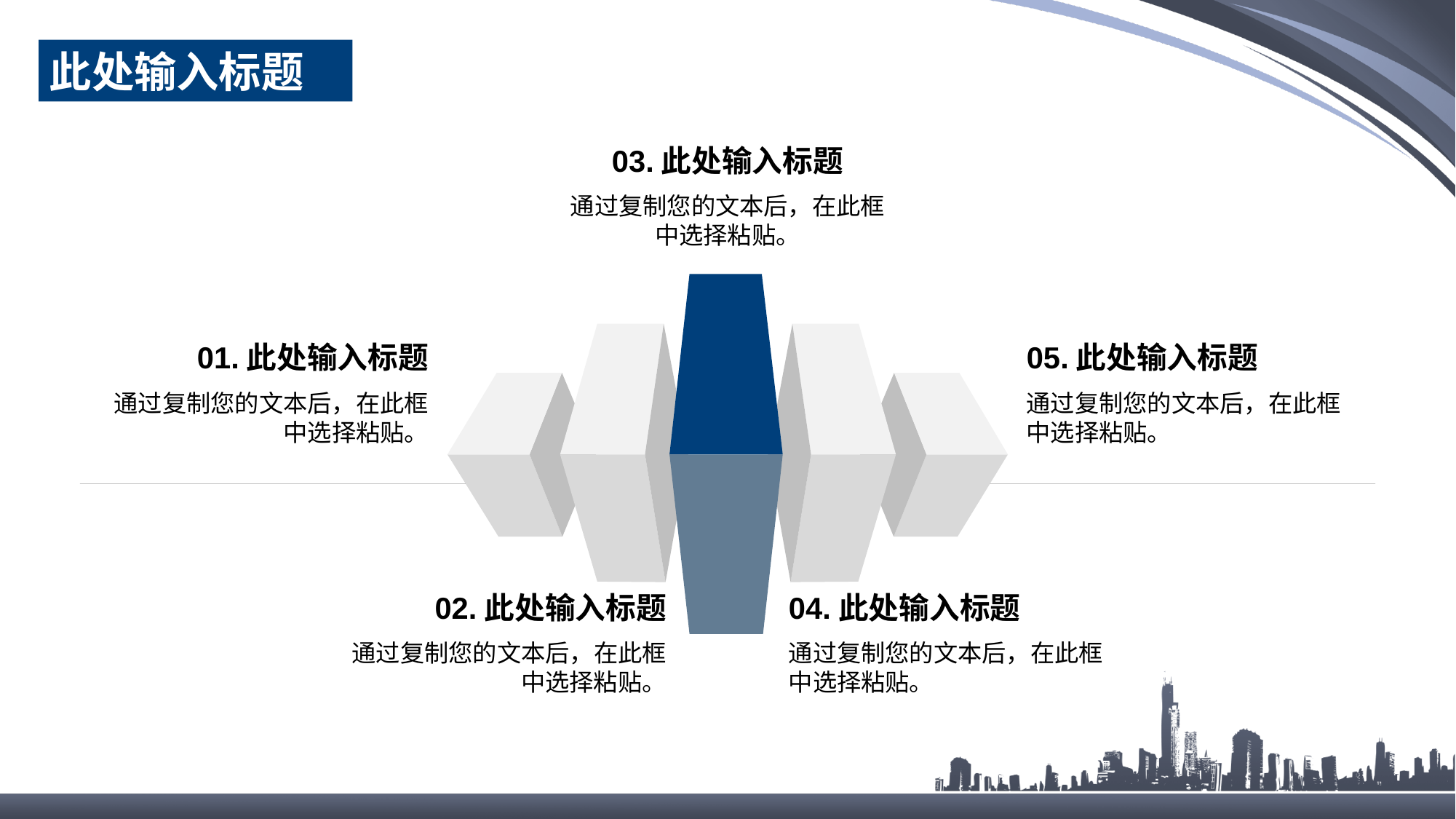

此处输入标题
03.此处输入标题
通过复制您的文本后，在此框中选择粘贴。

01.此处输入标题
通过复制您的文本后，在此框中选择粘贴。
05.此处输入标题
通过复制您的文本后，在此框中选择粘贴。
02.此处输入标题
通过复制您的文本后，在此框中选择粘贴。
04.此处输入标题
通过复制您的文本后，在此框中选择粘贴。